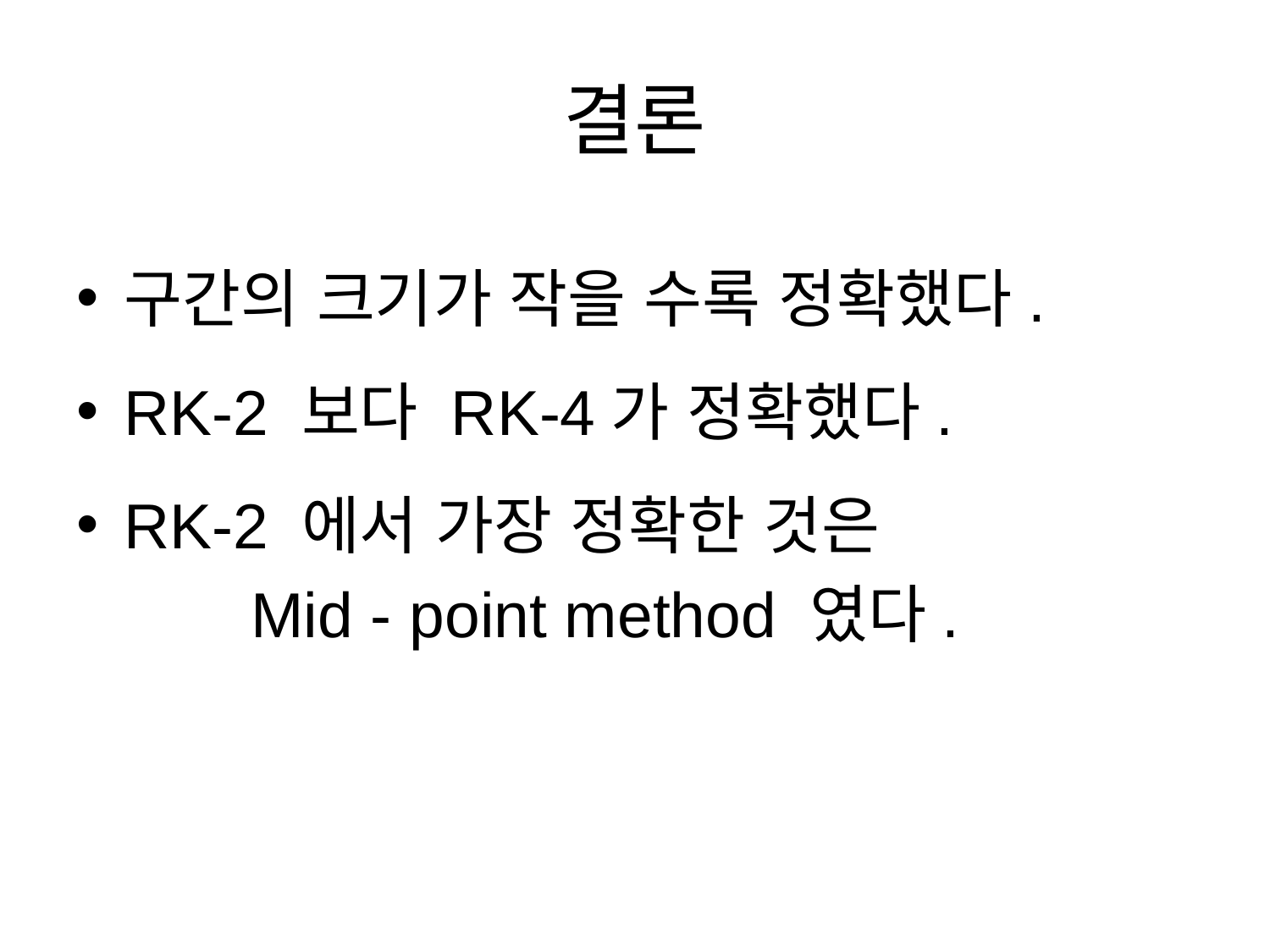

# 결론
구간의 크기가 작을 수록 정확했다.

RK-2 보다 RK-4가 정확했다.

RK-2 에서 가장 정확한 것은
		Mid - point method 였다.